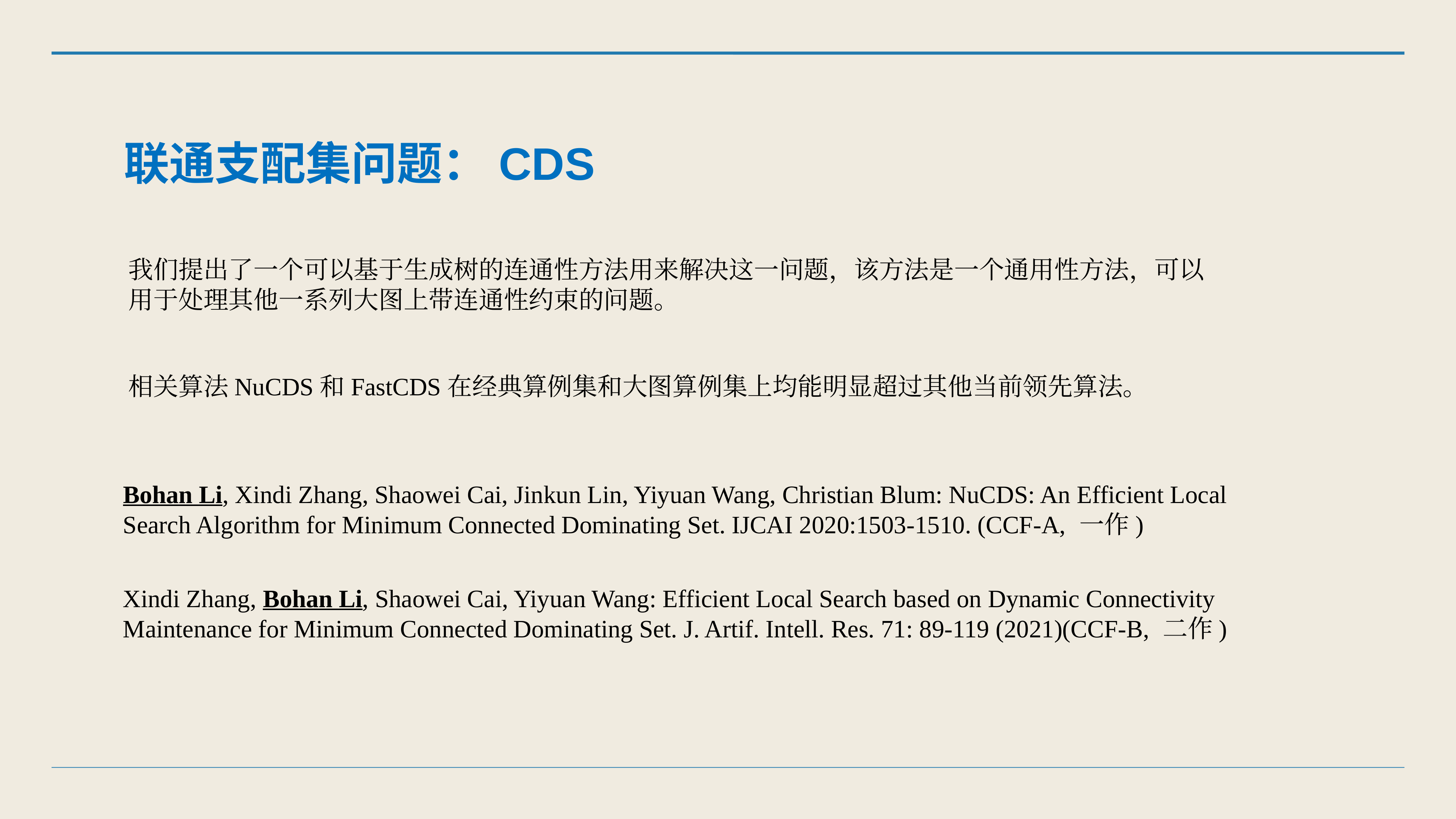

联通支配集问题：CDS
我们提出了一个可以基于生成树的连通性方法用来解决这一问题，该方法是一个通用性方法，可以用于处理其他一系列大图上带连通性约束的问题。
相关算法NuCDS和FastCDS在经典算例集和大图算例集上均能明显超过其他当前领先算法。
Bohan Li, Xindi Zhang, Shaowei Cai, Jinkun Lin, Yiyuan Wang, Christian Blum: NuCDS: An Efficient Local Search Algorithm for Minimum Connected Dominating Set. IJCAI 2020:1503-1510. (CCF-A, 一作)
Xindi Zhang, Bohan Li, Shaowei Cai, Yiyuan Wang: Efficient Local Search based on Dynamic Connectivity Maintenance for Minimum Connected Dominating Set. J. Artif. Intell. Res. 71: 89-119 (2021)(CCF-B, 二作)